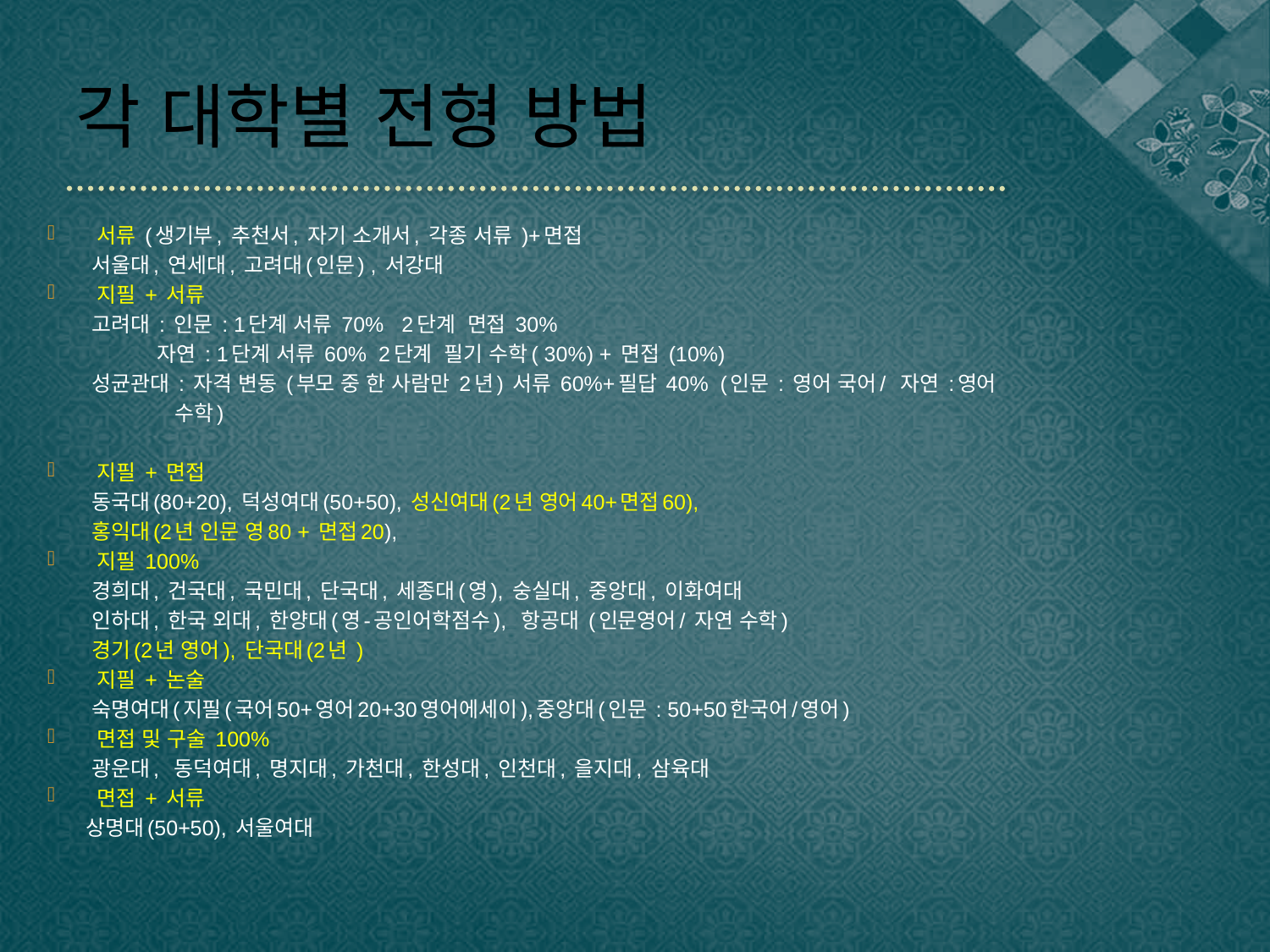

# 각 대학별 전형 방법
 서류 (생기부, 추천서, 자기 소개서, 각종 서류 )+면접
       서울대, 연세대, 고려대(인문) , 서강대
 지필 + 서류
       고려대 : 인문 : 1단계 서류 70%   2단계  면접 30%
                  자연 : 1단계 서류 60%  2단계  필기 수학( 30%) + 면접 (10%)
       성균관대 : 자격 변동 (부모 중 한 사람만 2년) 서류 60%+필답 40%  (인문 : 영어 국어/  자연 :영어
                     수학)

 지필 + 면접
       동국대(80+20), 덕성여대(50+50), 성신여대(2년 영어40+면접60),
       홍익대(2년 인문 영80 + 면접20),
 지필 100%
       경희대, 건국대, 국민대, 단국대, 세종대(영), 숭실대, 중앙대, 이화여대
       인하대, 한국 외대, 한양대(영-공인어학점수),  항공대 (인문영어/ 자연 수학)
       경기(2년 영어), 단국대(2년 )
 지필 + 논술
       숙명여대(지필(국어50+영어20+30영어에세이),중앙대(인문 : 50+50한국어/영어)
 면접 및 구술 100%
       광운대,  동덕여대, 명지대, 가천대, 한성대, 인천대, 을지대, 삼육대
 면접 + 서류
      상명대(50+50), 서울여대